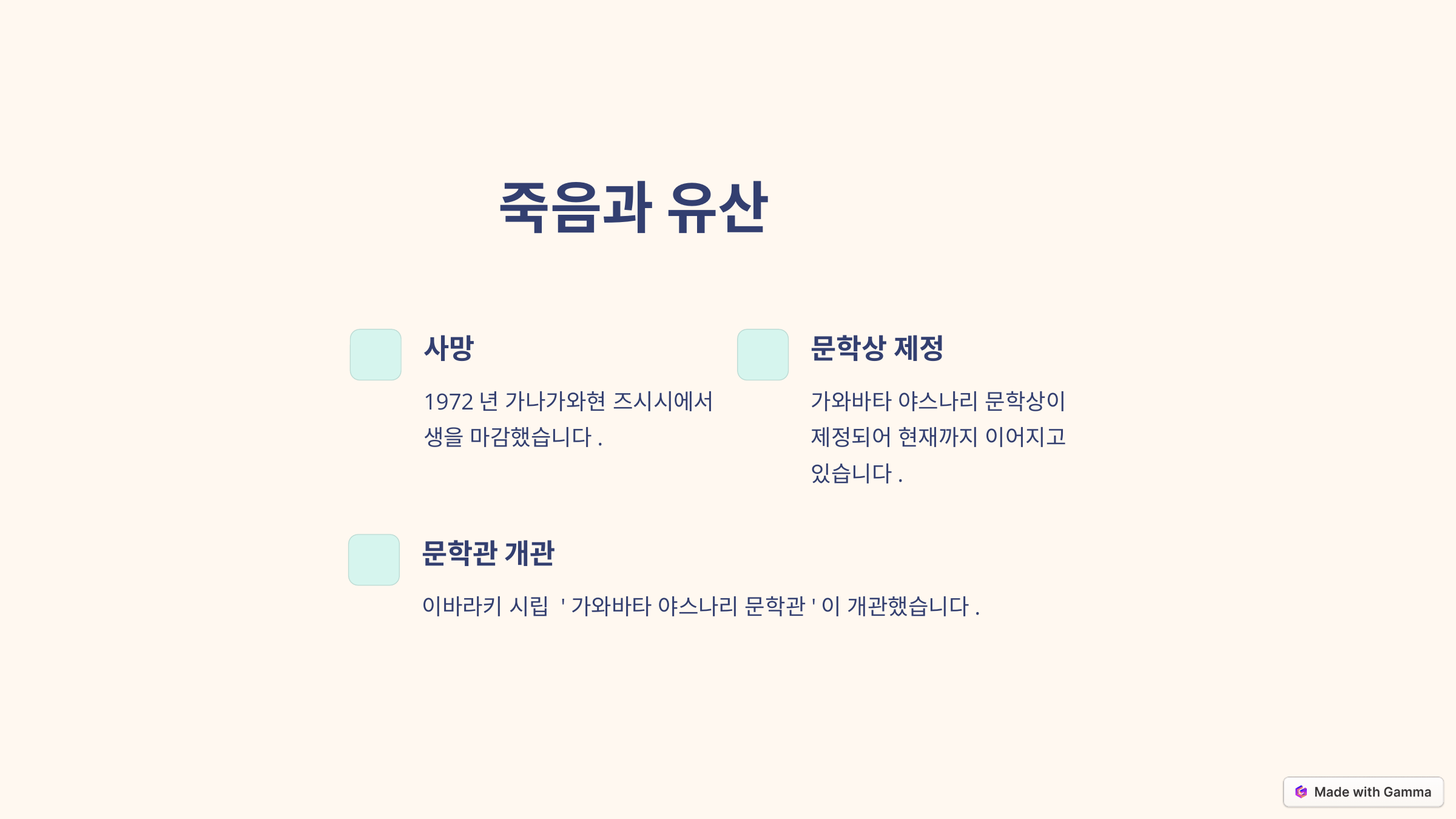

죽음과 유산

사망

문학상 제정
1972년 가나가와현 즈시시에서 생을 마감했습니다.
가와바타 야스나리 문학상이 제정되어 현재까지 이어지고 있습니다.

문학관 개관
이바라키 시립 '가와바타 야스나리 문학관'이 개관했습니다.